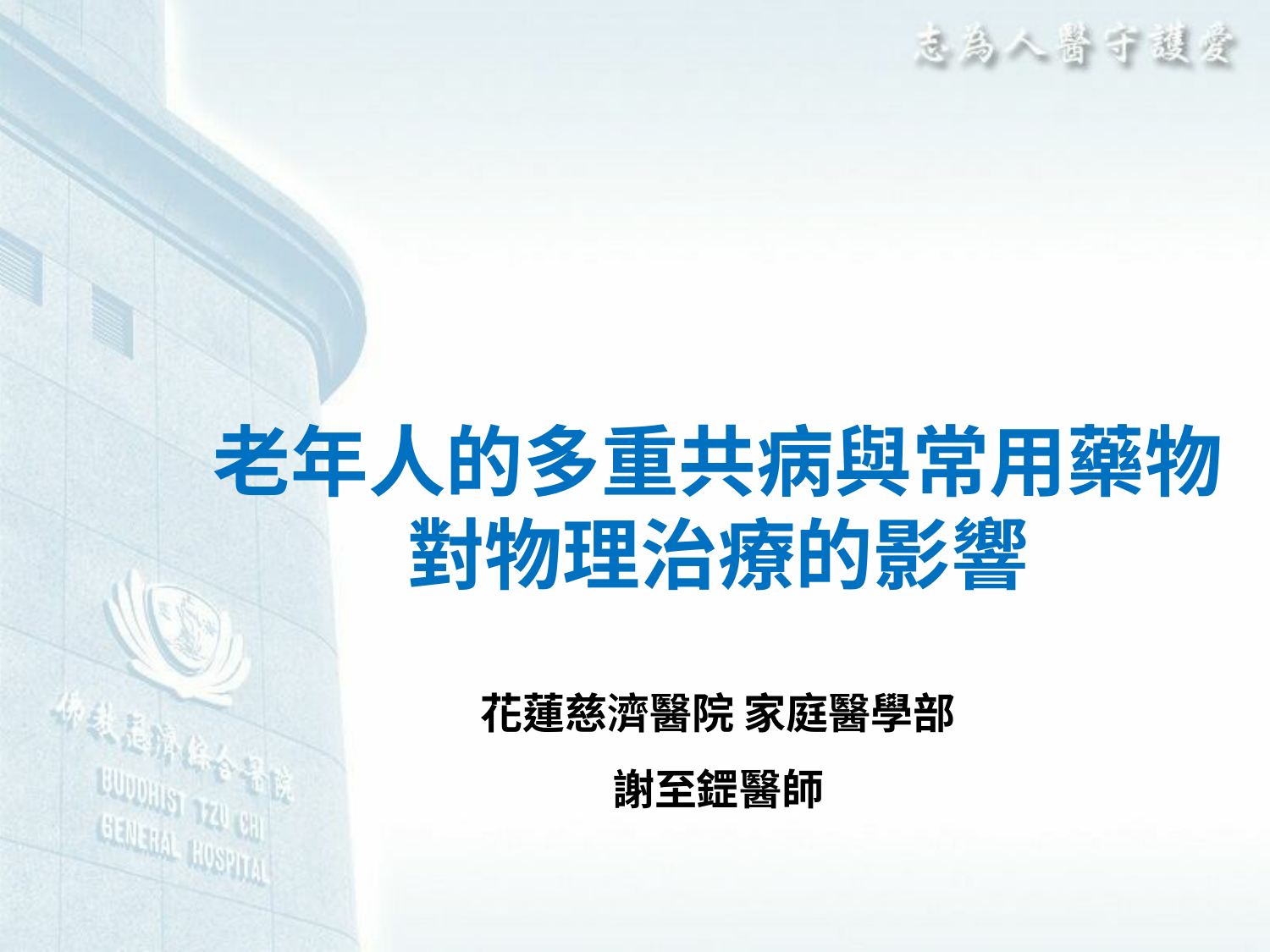

# 老年人的多重共病與常用藥物對物理治療的影響
花蓮慈濟醫院 家庭醫學部
謝至鎠醫師